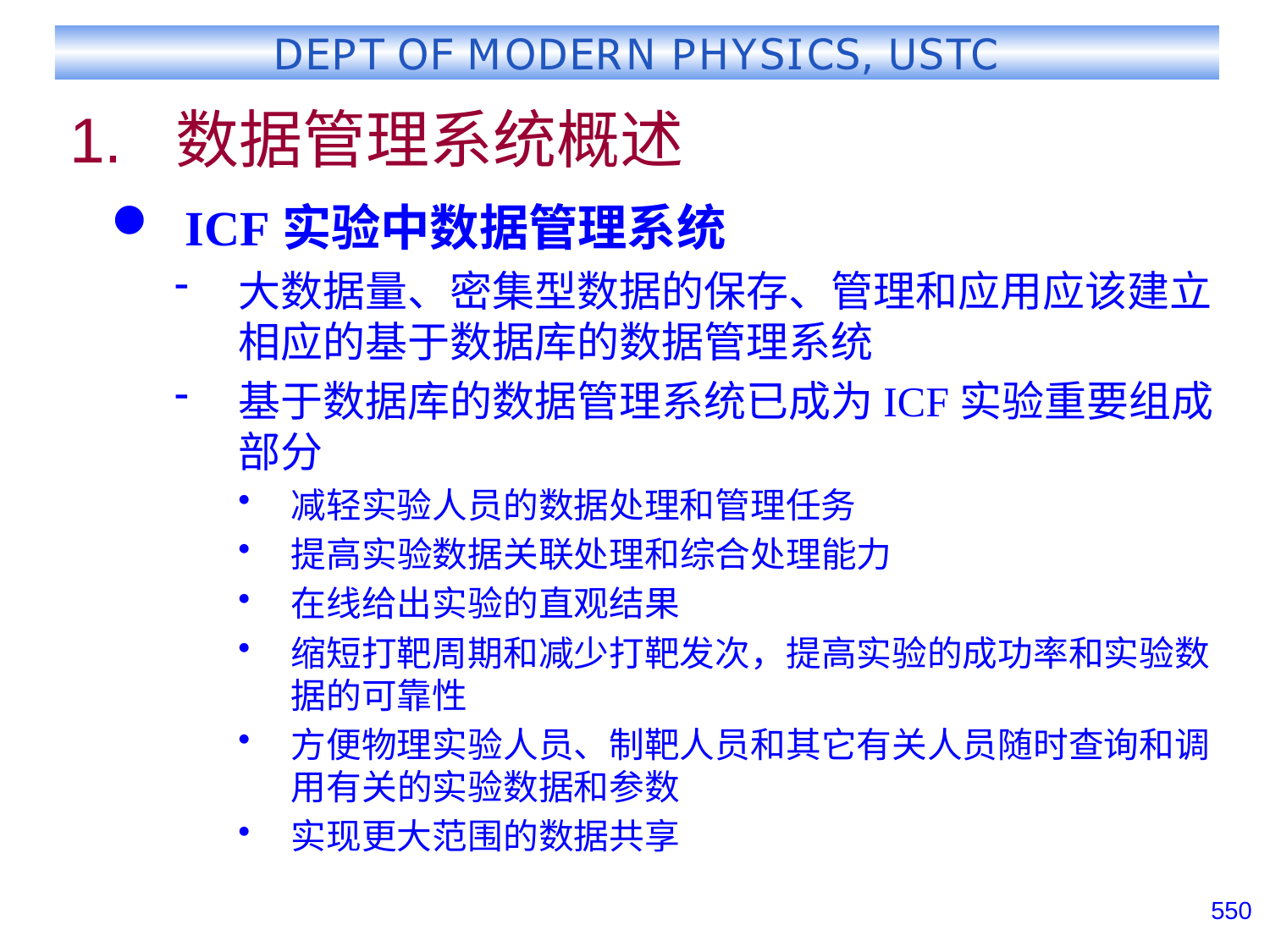

# 数据管理系统概述
ICF实验中数据管理系统
大数据量、密集型数据的保存、管理和应用应该建立相应的基于数据库的数据管理系统
基于数据库的数据管理系统已成为ICF实验重要组成部分
减轻实验人员的数据处理和管理任务
提高实验数据关联处理和综合处理能力
在线给出实验的直观结果
缩短打靶周期和减少打靶发次，提高实验的成功率和实验数据的可靠性
方便物理实验人员、制靶人员和其它有关人员随时查询和调用有关的实验数据和参数
实现更大范围的数据共享